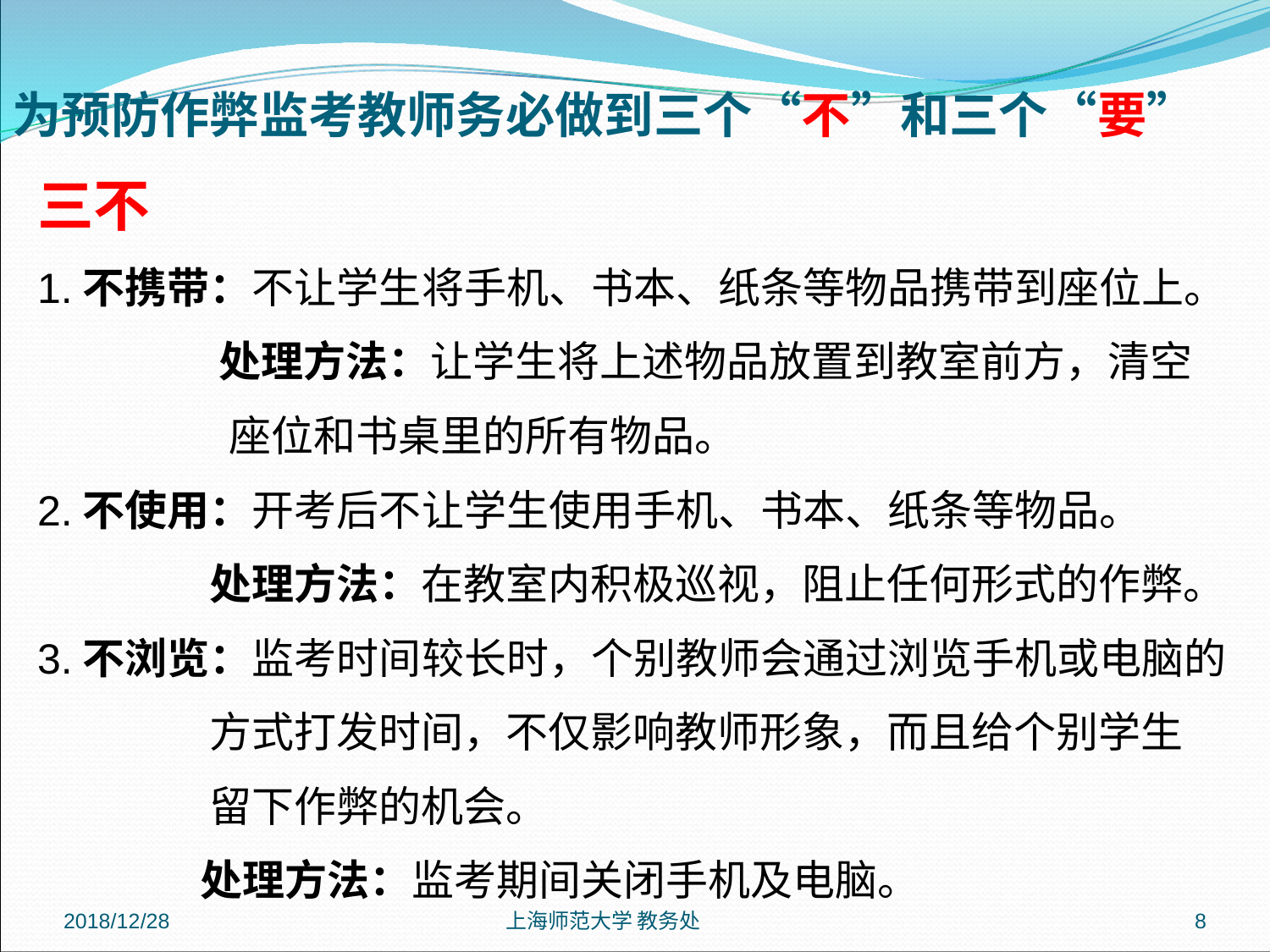

为预防作弊监考教师务必做到三个“不”和三个“要”
三不
1.不携带：不让学生将手机、书本、纸条等物品携带到座位上。
                  处理方法：让学生将上述物品放置到教室前方，清空
                   座位和书桌里的所有物品。
2.不使用：开考后不让学生使用手机、书本、纸条等物品。
                 处理方法：在教室内积极巡视，阻止任何形式的作弊。
3.不浏览：监考时间较长时，个别教师会通过浏览手机或电脑的
                 方式打发时间，不仅影响教师形象，而且给个别学生
                 留下作弊的机会。
                处理方法：监考期间关闭手机及电脑。

2018/12/28
上海师范大学 教务处
8